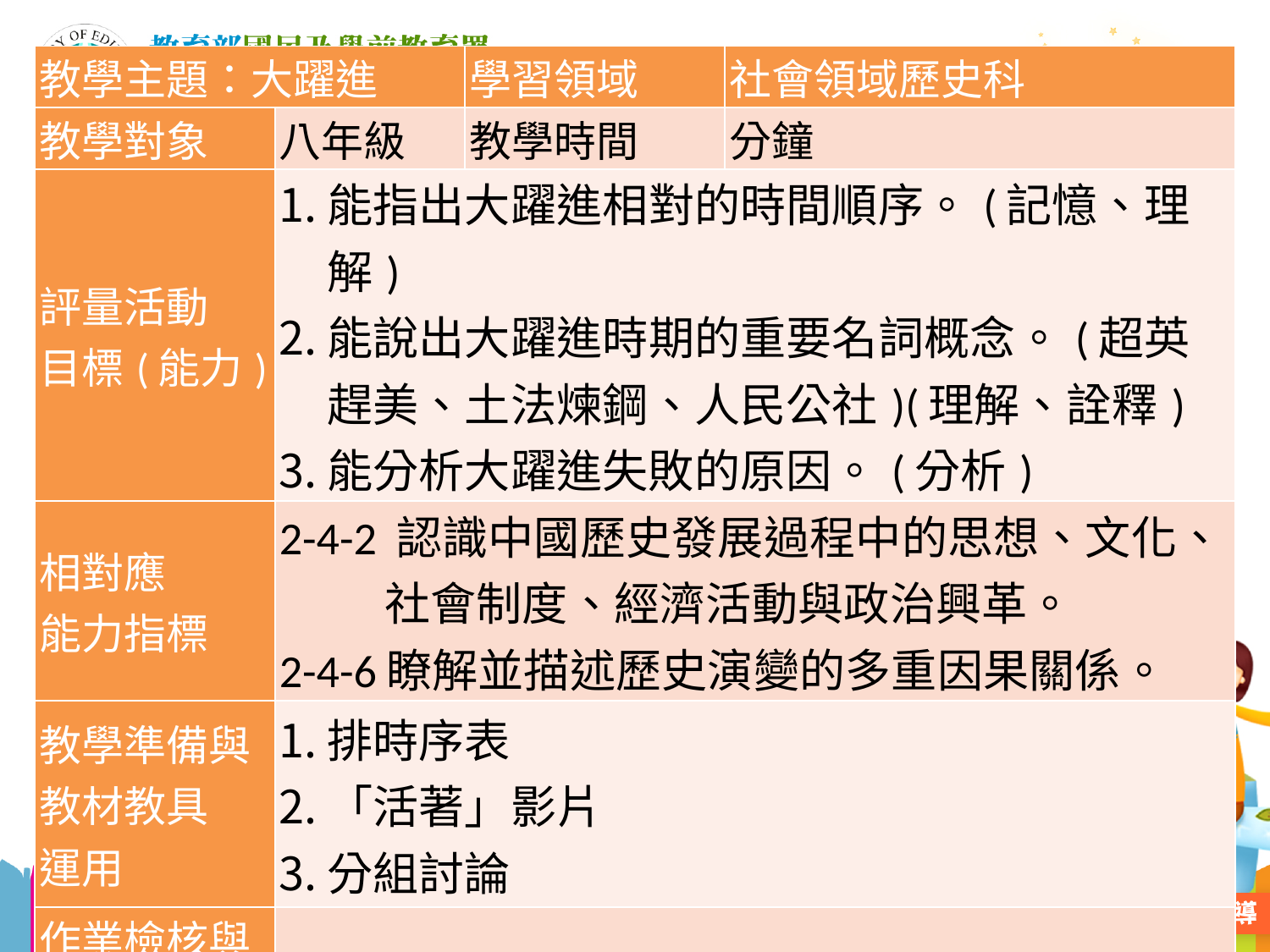

| 教學主題：大躍進 |  | 學習領域 | 社會領域歷史科 |
| --- | --- | --- | --- |
| 教學對象 | 八年級 | 教學時間 | 分鐘 |
| 評量活動 目標(能力) | 能指出大躍進相對的時間順序。(記憶、理解) 能說出大躍進時期的重要名詞概念。(超英趕美、土法煉鋼、人民公社)(理解、詮釋) 能分析大躍進失敗的原因。(分析) |  |  |
| 相對應 能力指標 | 2-4-2 認識中國歷史發展過程中的思想、文化、社會制度、經濟活動與政治興革。 2-4-6瞭解並描述歷史演變的多重因果關係。 |  |  |
| 教學準備與 教材教具 運用 | 排時序表 「活著」影片 分組討論 |  |  |
| 作業檢核與評量方式 (比例) |  |  |  |